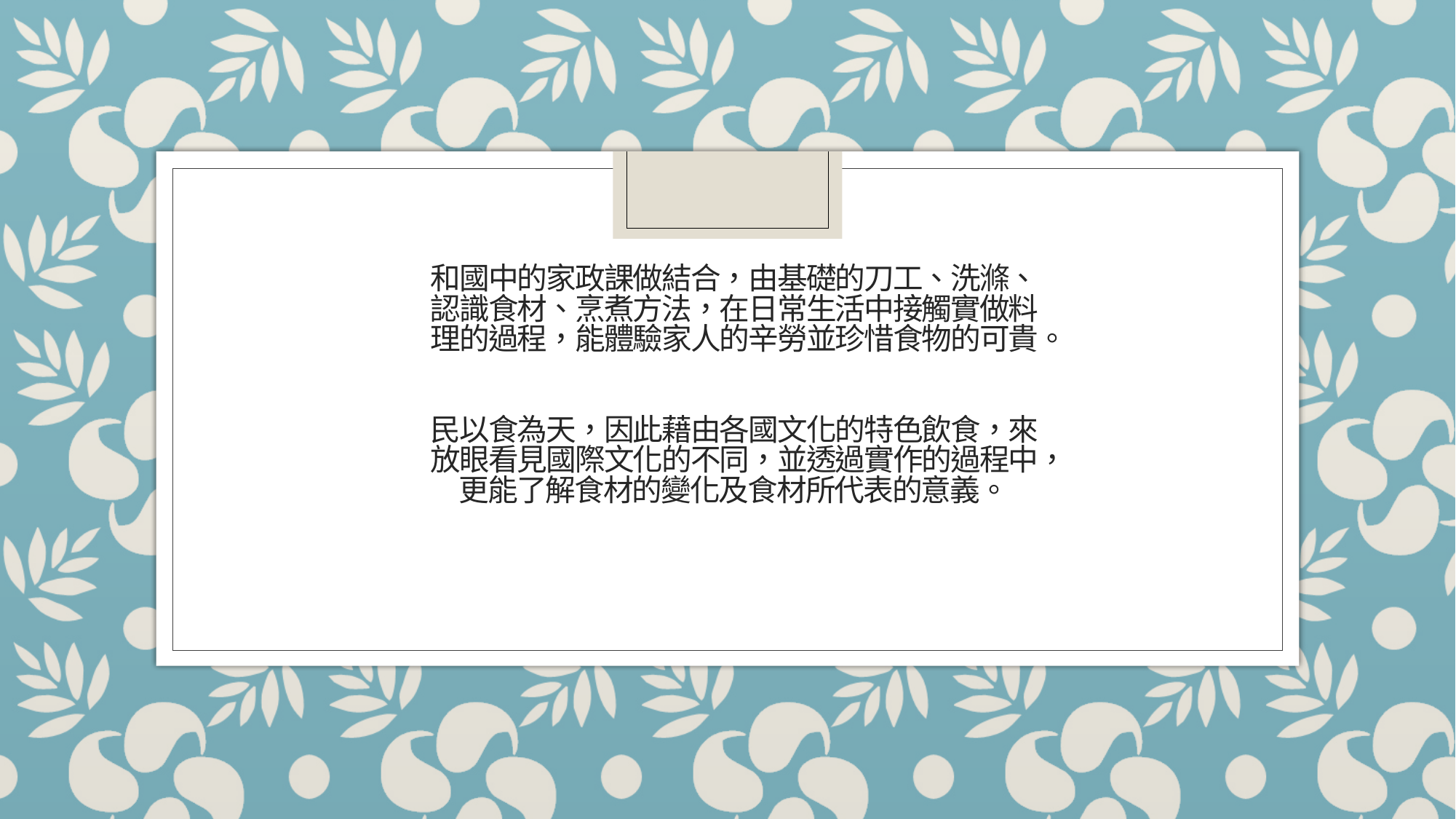

# 和國中的家政課做結合，由基礎的刀工、洗滌、認識食材、烹煮方法，在日常生活中接觸實做料理的過程，能體驗家人的辛勞並珍惜食物的可貴。 民以食為天，因此藉由各國文化的特色飲食，來放眼看見國際文化的不同，並透過實作的過程中，更能了解食材的變化及食材所代表的意義。